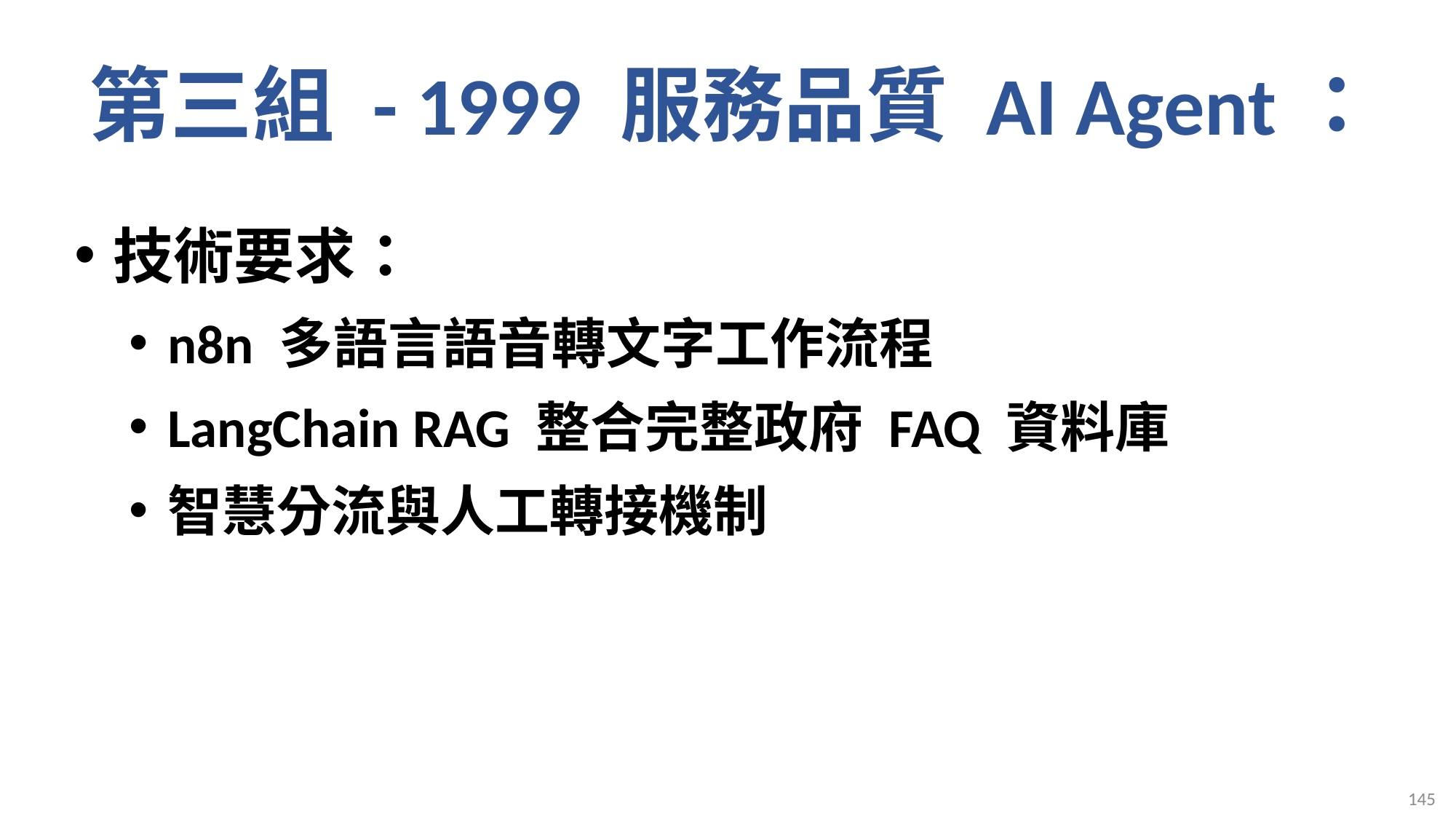

# 第三組 - 1999 服務品質 AI Agent：
技術要求：
n8n 多語言語音轉文字工作流程
LangChain RAG 整合完整政府 FAQ 資料庫
智慧分流與人工轉接機制
145